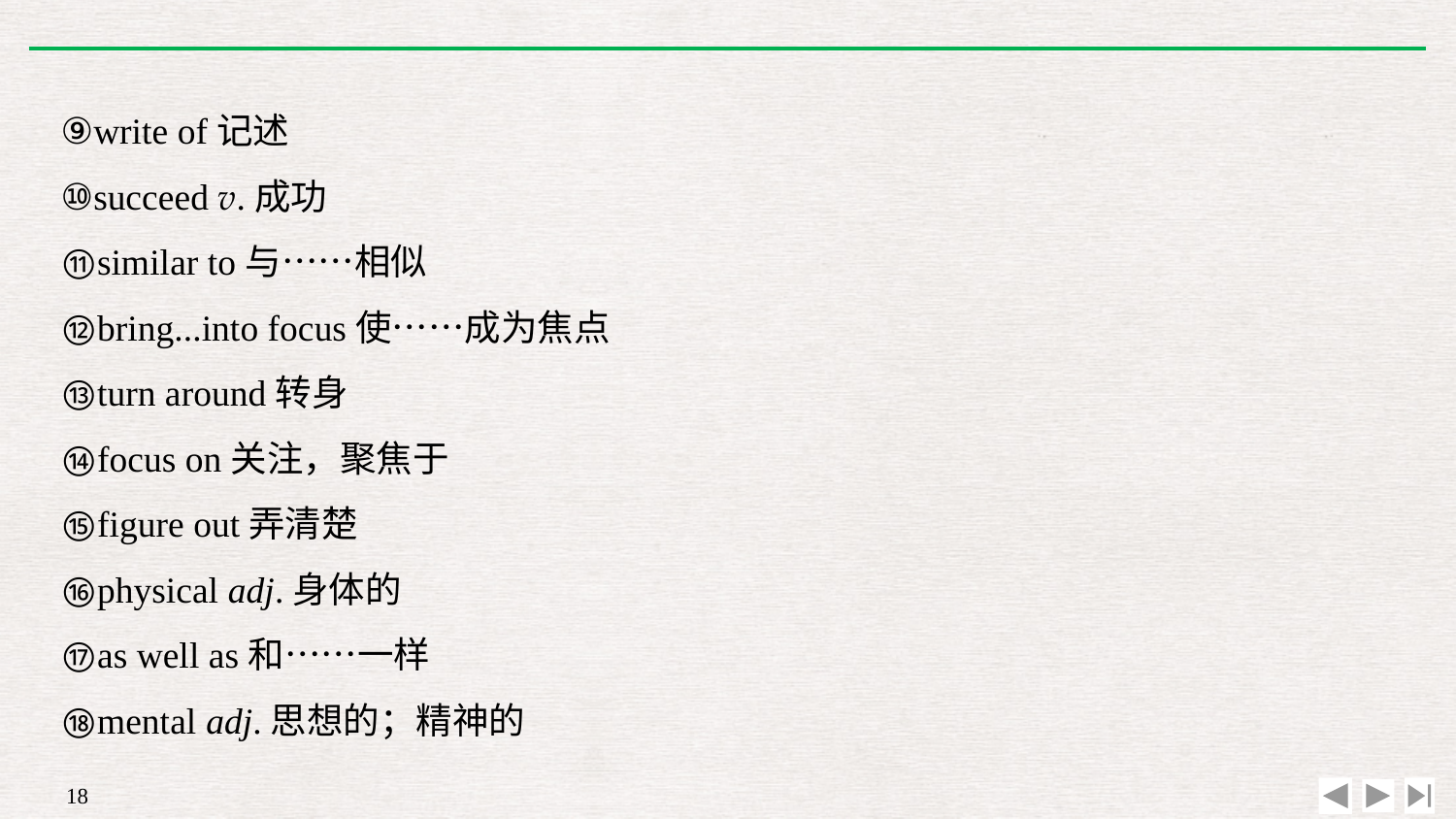

⑨write of记述
⑩succeed v.成功
⑪similar to与……相似
⑫bring...into focus使……成为焦点
⑬turn around转身
⑭focus on关注，聚焦于
⑮figure out弄清楚
⑯physical adj.身体的
⑰as well as和……一样
⑱mental adj.思想的；精神的